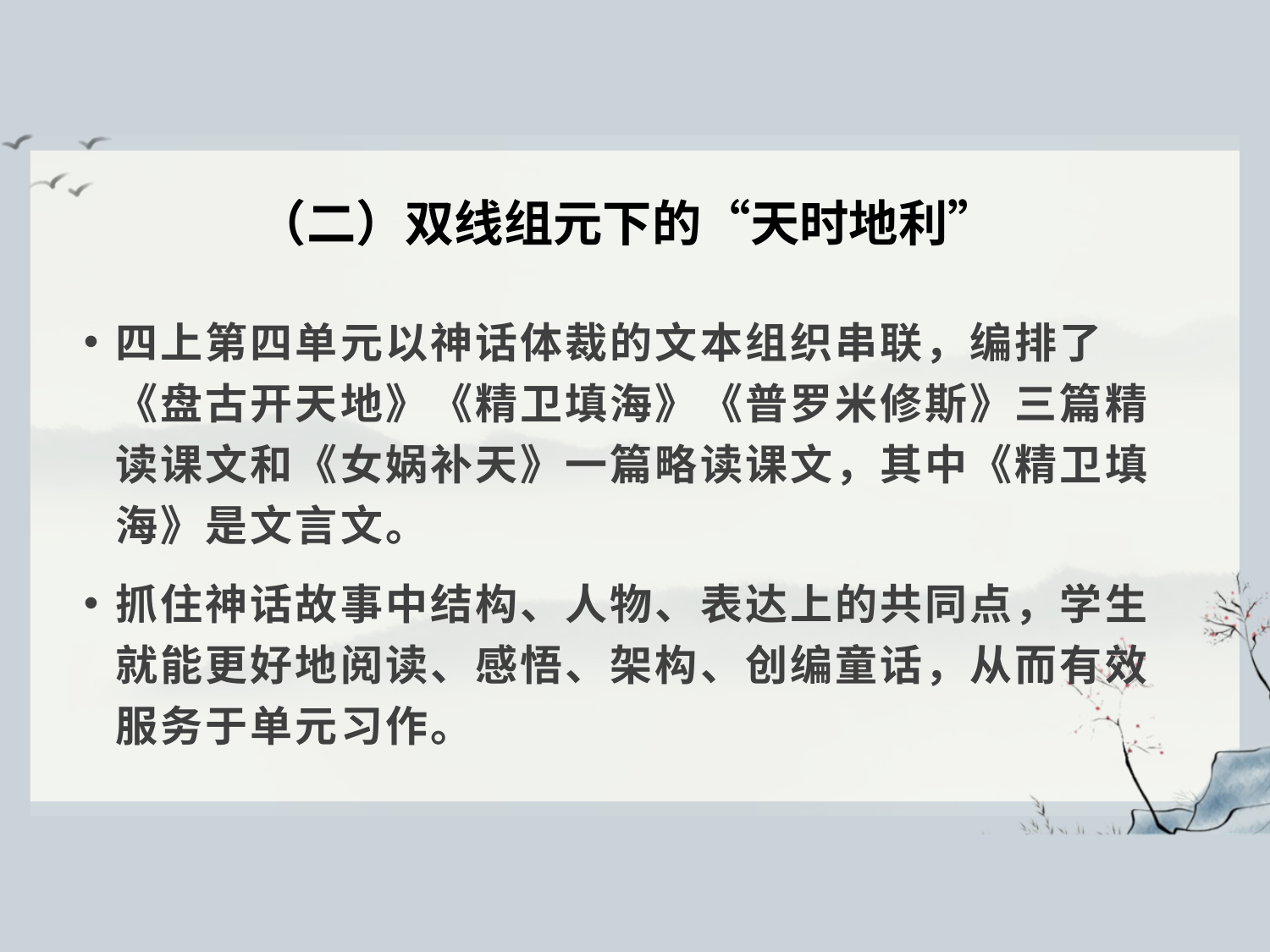

（二）双线组元下的“天时地利”
四上第四单元以神话体裁的文本组织串联，编排了《盘古开天地》《精卫填海》《普罗米修斯》三篇精读课文和《女娲补天》一篇略读课文，其中《精卫填海》是文言文。
抓住神话故事中结构、人物、表达上的共同点，学生就能更好地阅读、感悟、架构、创编童话，从而有效服务于单元习作。